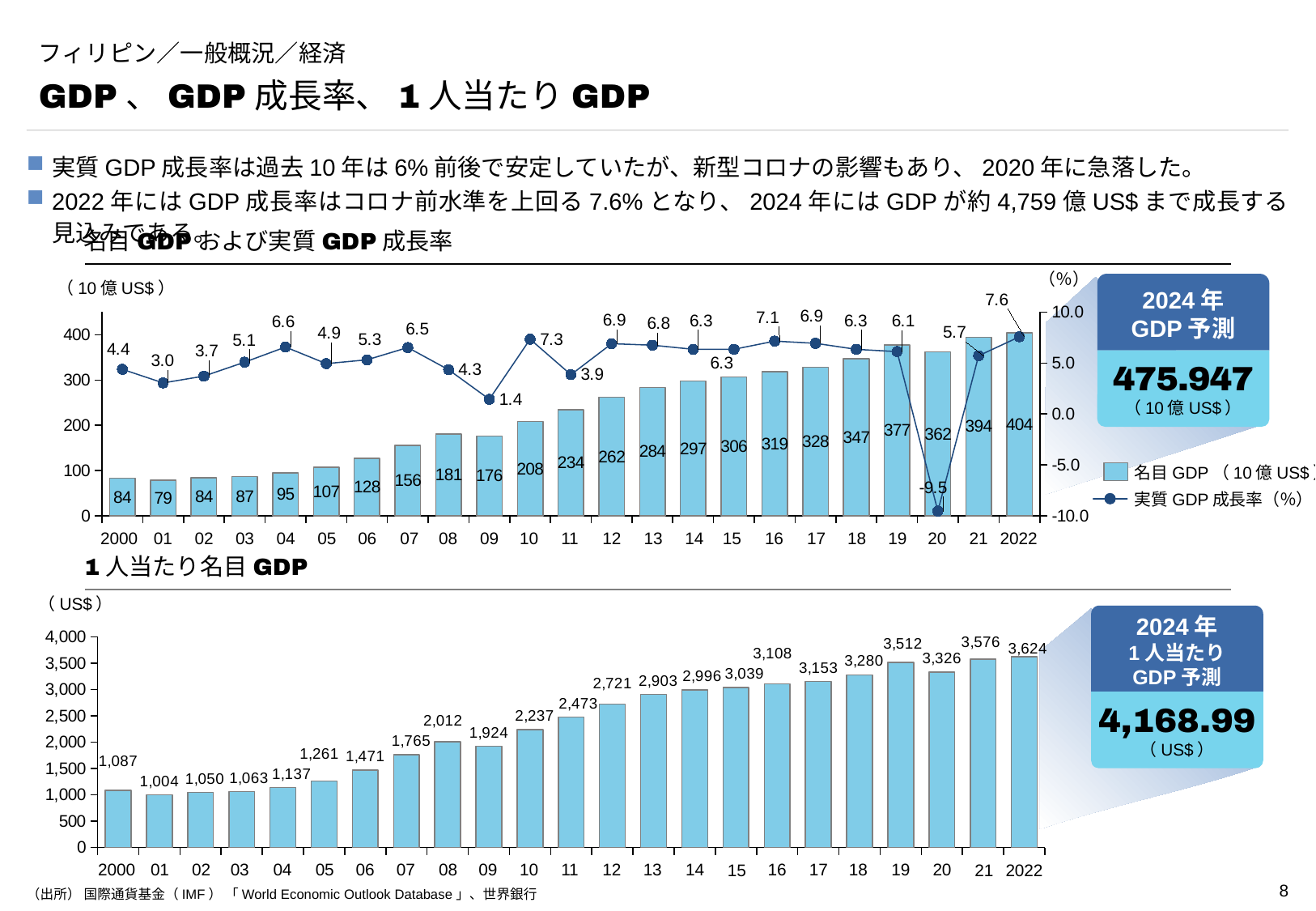

# フィリピン／一般概況／経済
GDP、GDP成長率、1人当たりGDP
実質GDP成長率は過去10年は6%前後で安定していたが、新型コロナの影響もあり、2020年に急落した。
2022年にはGDP成長率はコロナ前水準を上回る7.6%となり、2024年にはGDPが約4,759億US$まで成長する見込みである。
名目GDPおよび実質GDP成長率
（％）
2024年
GDP予測

（10億US$）

### Chart

| Category |  |  |
|---|---|---|
475.947
（10億US$）
名目GDP（10億US$）

実質GDP成長率（％）

2000
15
01
02
03
04
05
07
08
09
10
11
12
13
14
16
17
18
19
20
21
2022
06
1人当たり名目GDP
（US$）
2024年
1人当たり
GDP予測

### Chart

| Category |  |
|---|---|
4,168.99
（US$）
2000
01
02
03
04
05
06
07
08
09
10
11
12
13
14
16
17
18
19
20
15
21
2022
（出所） 国際通貨基金（IMF） 「World Economic Outlook Database」、世界銀行